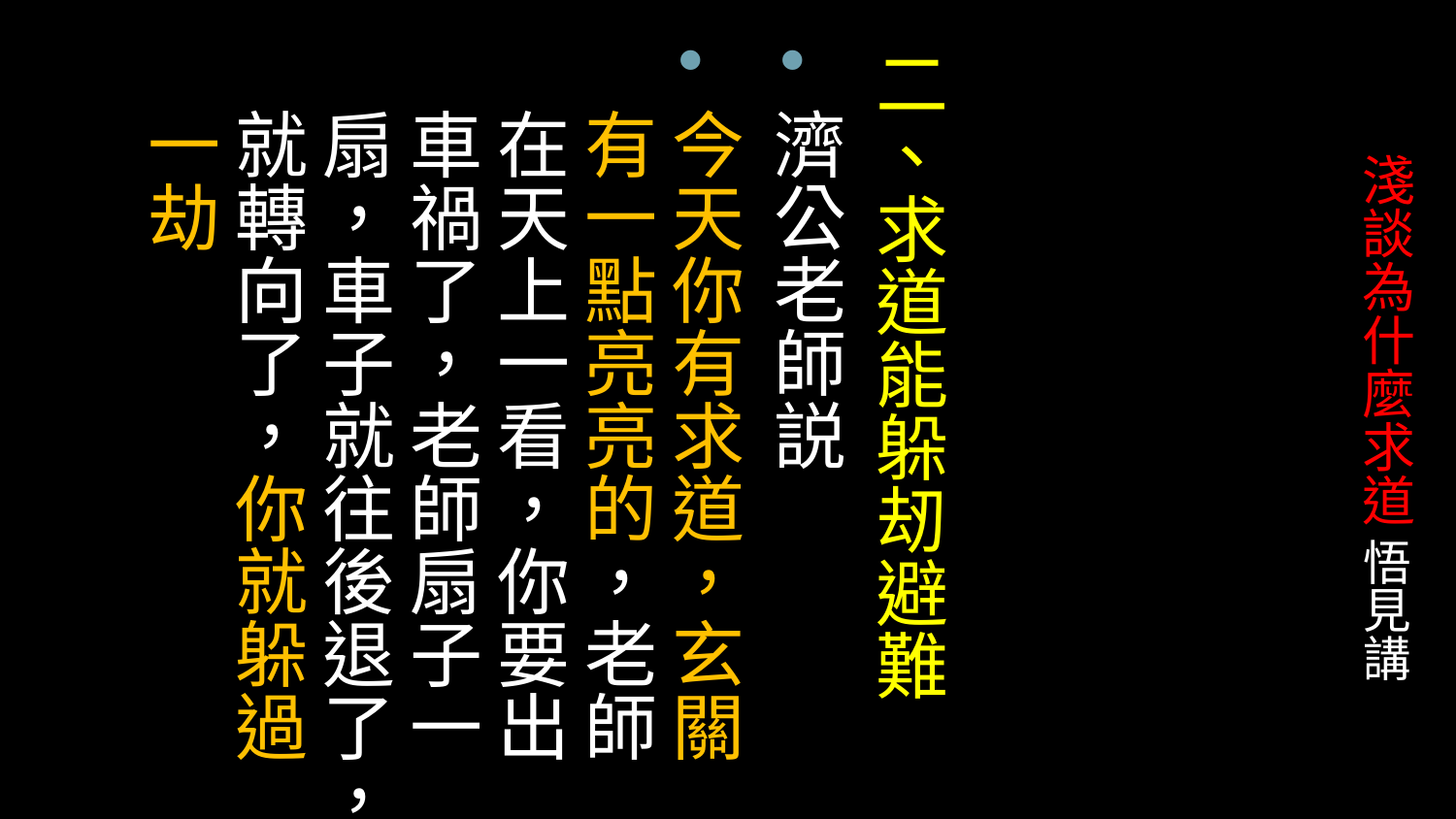

二、求道能躲刼避難
濟公老師説
今天你有求道，玄關有一點亮亮的，老師在天上一看，你要出車禍了，老師扇子一扇，車子就往後退了，就轉向了，你就躲過一劫

# 淺談為什麼求道 悟見講